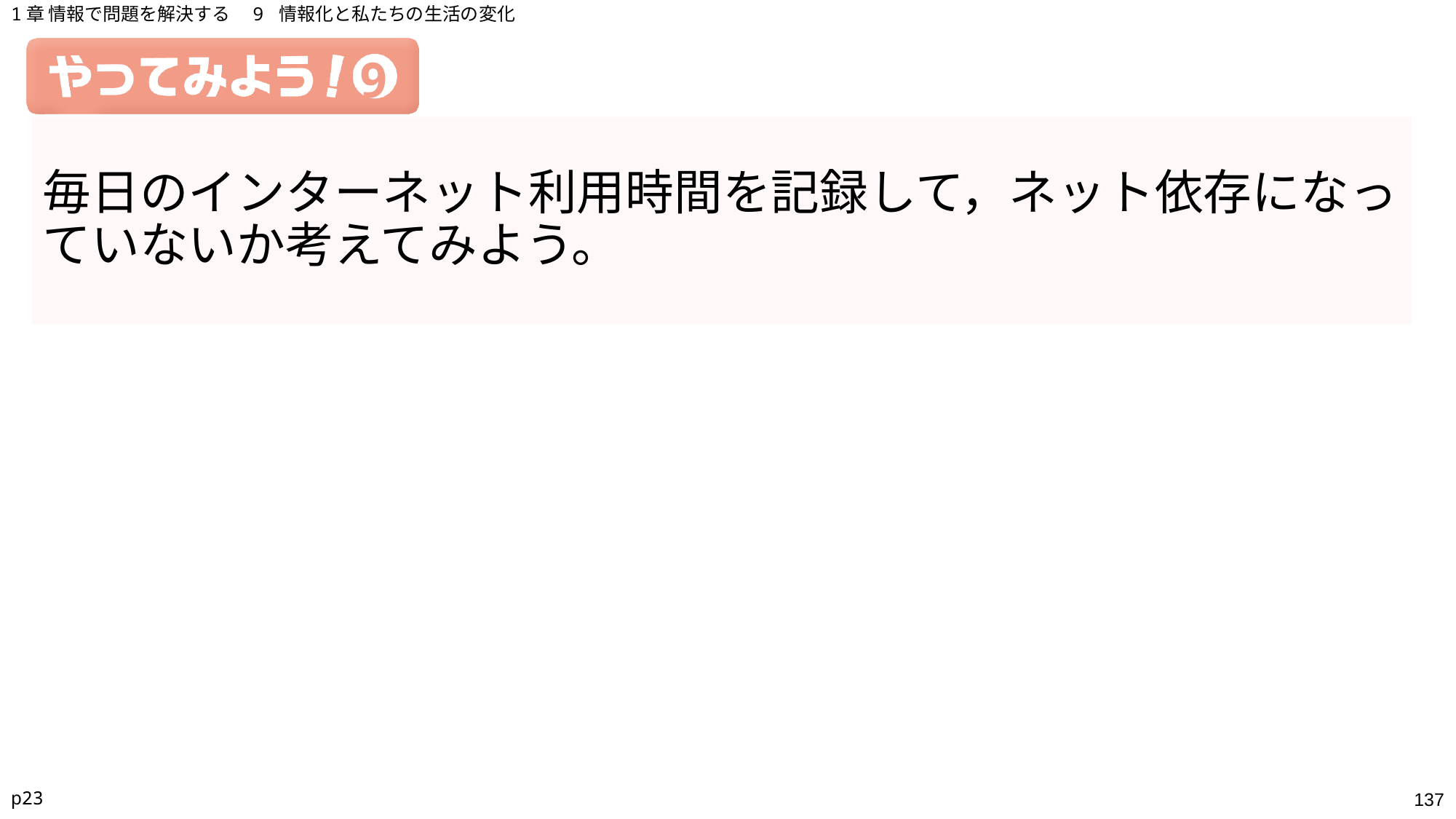

1章 情報で問題を解決する　9 情報化と私たちの生活の変化

# 9
毎日のインターネット利用時間を記録して，ネット依存になっていないか考えてみよう。
p23
137